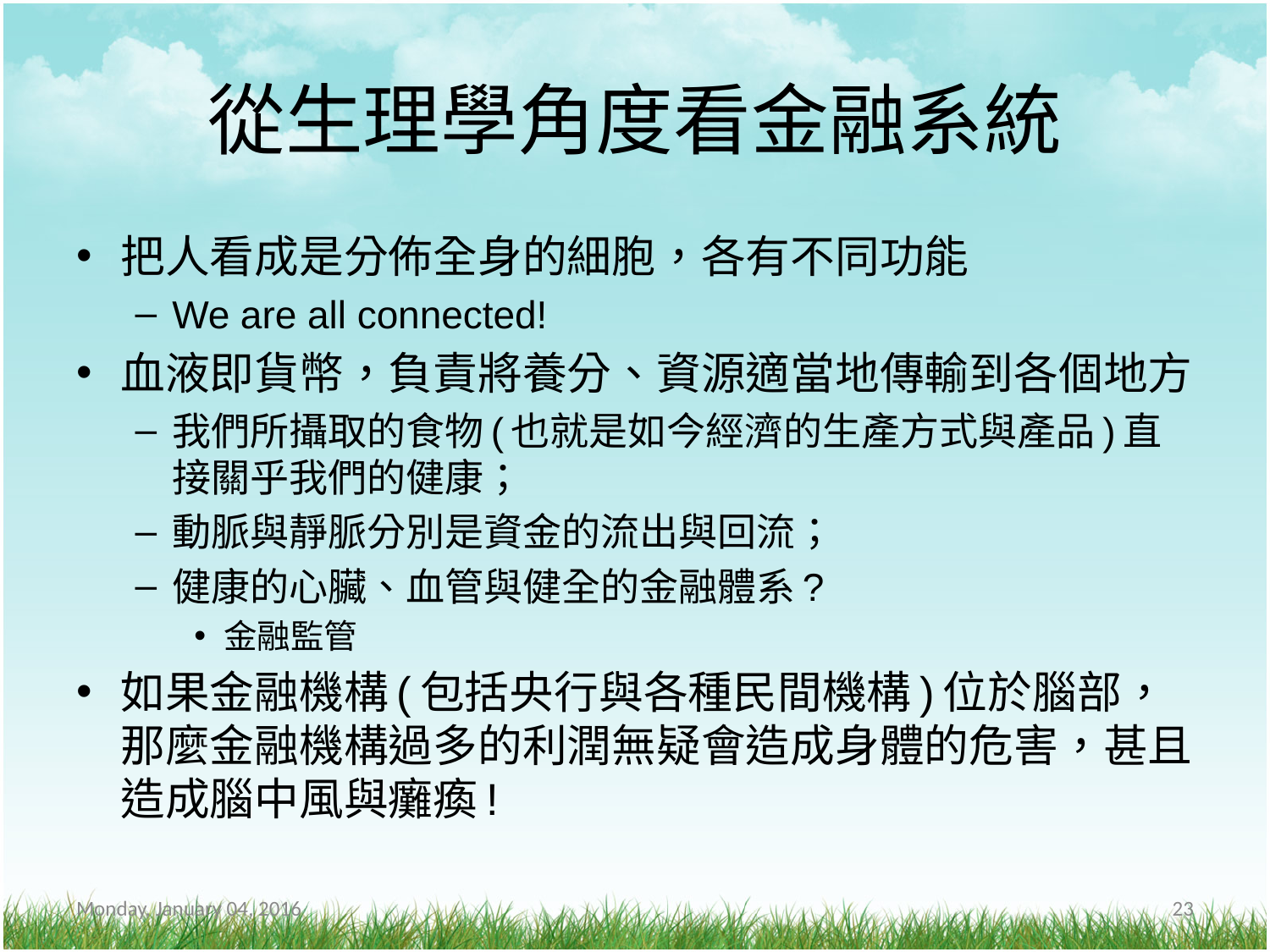

# 從生理學角度看金融系統
把人看成是分佈全身的細胞，各有不同功能
We are all connected!
血液即貨幣，負責將養分、資源適當地傳輸到各個地方
我們所攝取的食物(也就是如今經濟的生產方式與產品)直接關乎我們的健康；
動脈與靜脈分別是資金的流出與回流；
健康的心臟、血管與健全的金融體系?
金融監管
如果金融機構(包括央行與各種民間機構)位於腦部，那麼金融機構過多的利潤無疑會造成身體的危害，甚且造成腦中風與癱瘓!

Monday, January 04, 2016

23